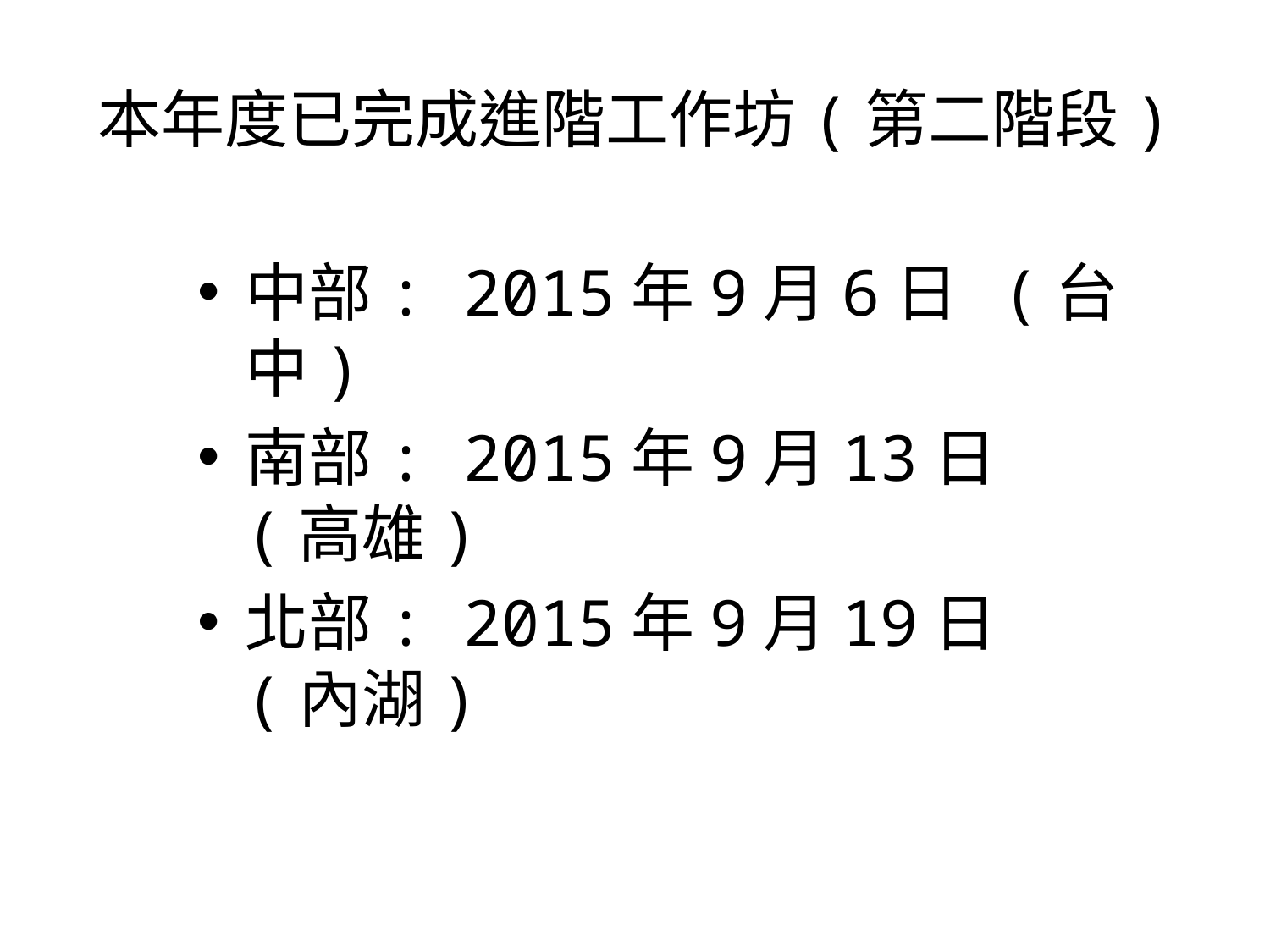

# 本年度已完成進階工作坊(第二階段)
中部: 2015年9月6日  (台中)
南部: 2015年9月13日 (高雄)
北部: 2015年9月19日 (內湖)